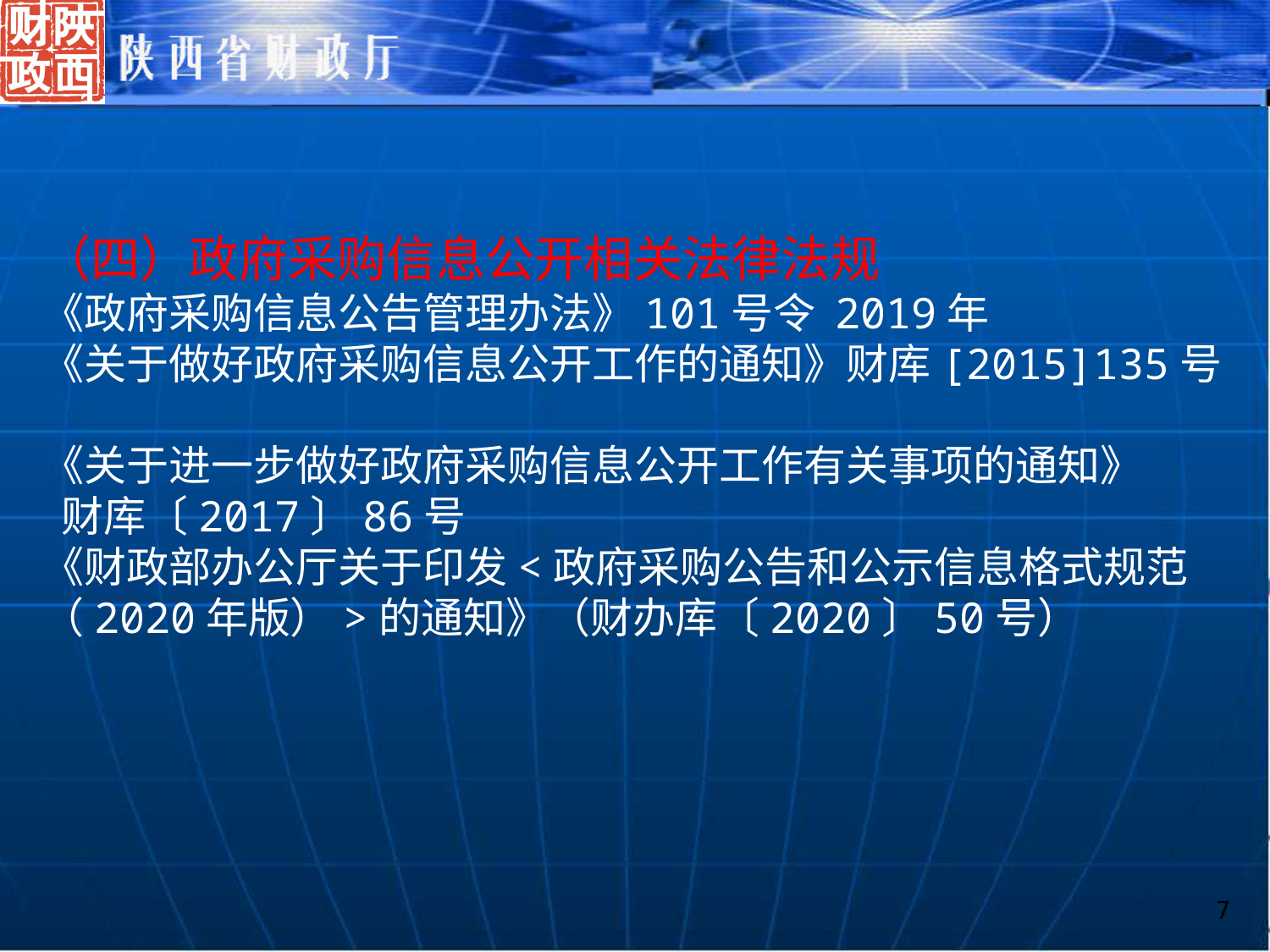

（四）政府采购信息公开相关法律法规
《政府采购信息公告管理办法》101号令 2019年
《关于做好政府采购信息公开工作的通知》财库[2015]135号
《关于进一步做好政府采购信息公开工作有关事项的通知》
 财库〔2017〕86号
《财政部办公厅关于印发<政府采购公告和公示信息格式规范（2020年版）>的通知》（财办库〔2020〕50号）
7